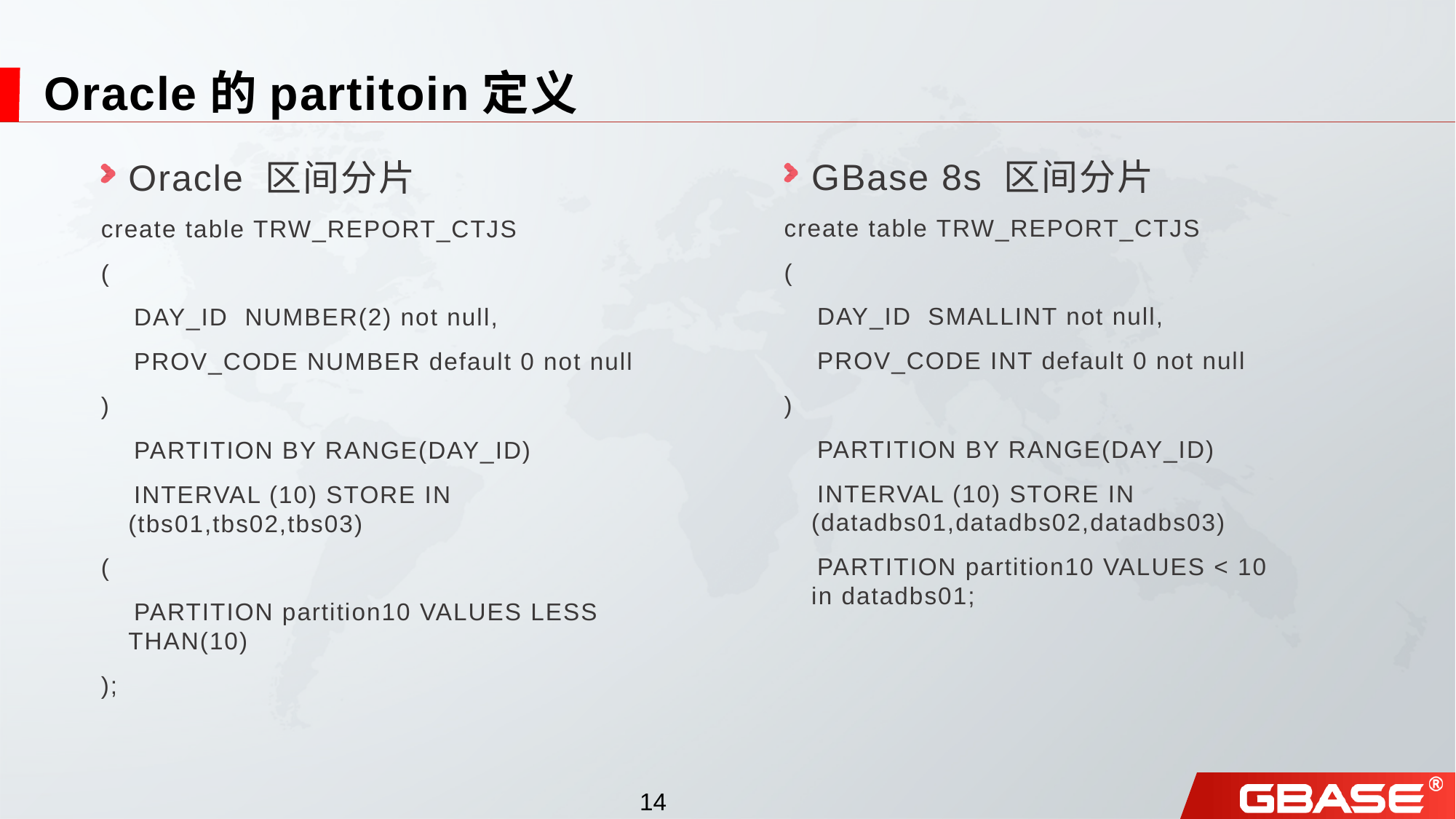

# Oracle的partitoin定义
GBase 8s 区间分片
create table TRW_REPORT_CTJS
(
    DAY_ID  SMALLINT not null,
    PROV_CODE INT default 0 not null
)
    PARTITION BY RANGE(DAY_ID)
    INTERVAL (10) STORE IN (datadbs01,datadbs02,datadbs03)
    PARTITION partition10 VALUES < 10 in datadbs01;
Oracle 区间分片
create table TRW_REPORT_CTJS
(
    DAY_ID  NUMBER(2) not null,
    PROV_CODE NUMBER default 0 not null
)
    PARTITION BY RANGE(DAY_ID)
    INTERVAL (10) STORE IN (tbs01,tbs02,tbs03)
(
    PARTITION partition10 VALUES LESS THAN(10)
);